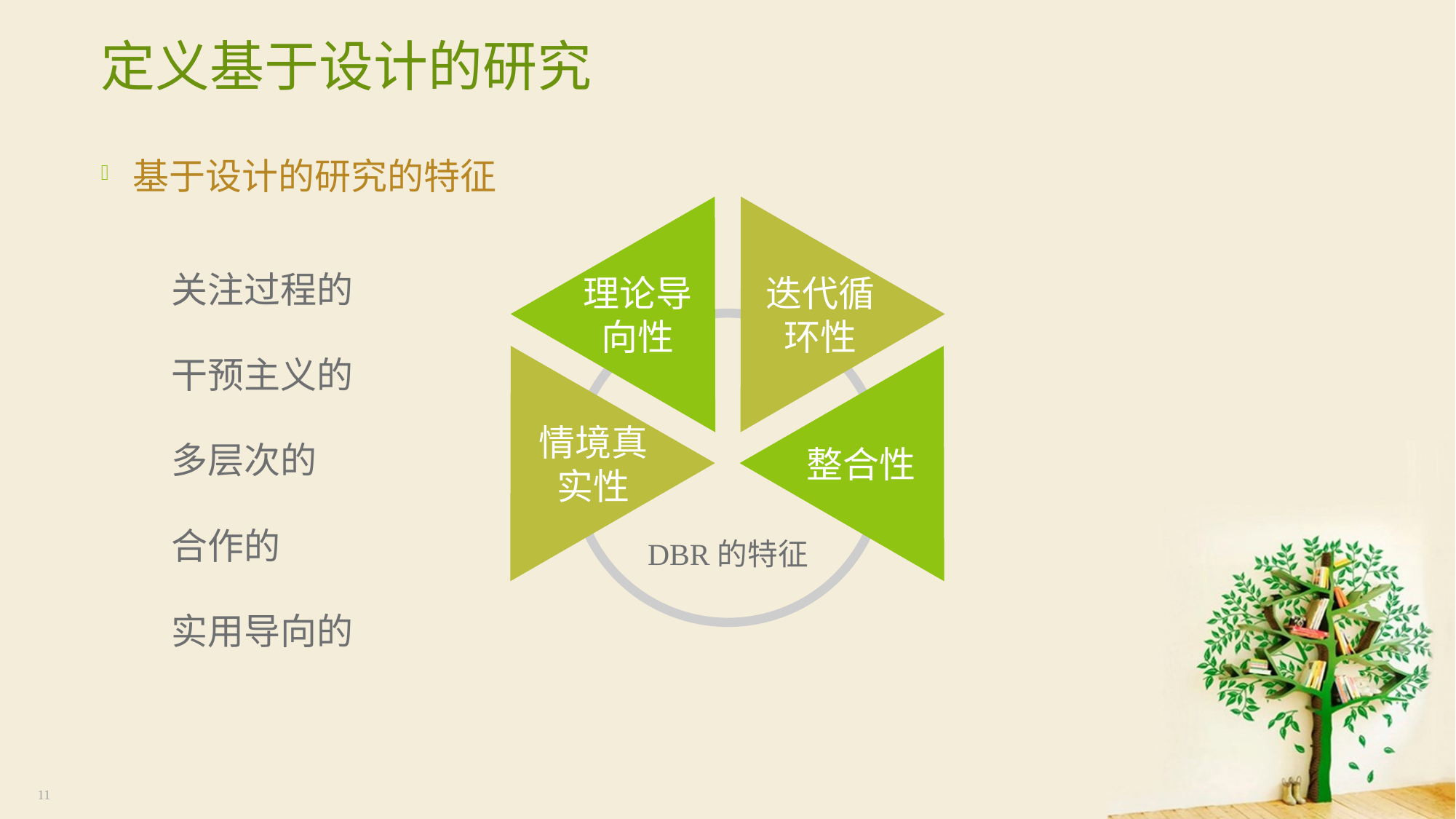

# 定义基于设计的研究
基于设计的研究的特征
理论导向性
迭代循环性
关注过程的
DBR的特征
干预主义的
情境真
实性
整合性
多层次的
合作的
实用导向的
11